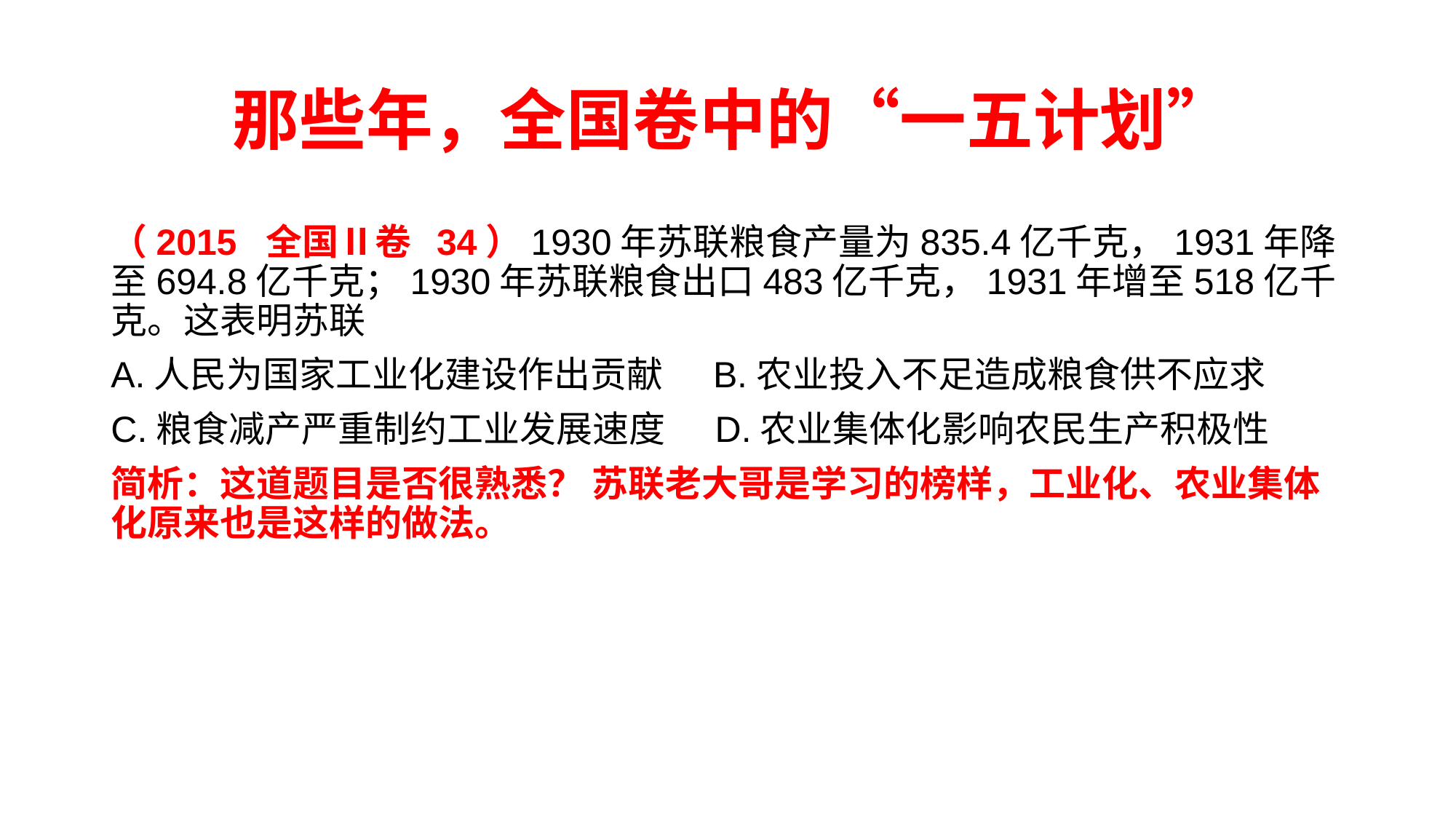

# 那些年，全国卷中的“一五计划”
（2015  全国Ⅱ卷  34）1930年苏联粮食产量为835.4亿千克，1931年降至694.8亿千克；1930年苏联粮食出口483亿千克，1931年增至518亿千克。这表明苏联
A.人民为国家工业化建设作出贡献     B.农业投入不足造成粮食供不应求
C.粮食减产严重制约工业发展速度     D.农业集体化影响农民生产积极性
简析：这道题目是否很熟悉？ 苏联老大哥是学习的榜样，工业化、农业集体化原来也是这样的做法。